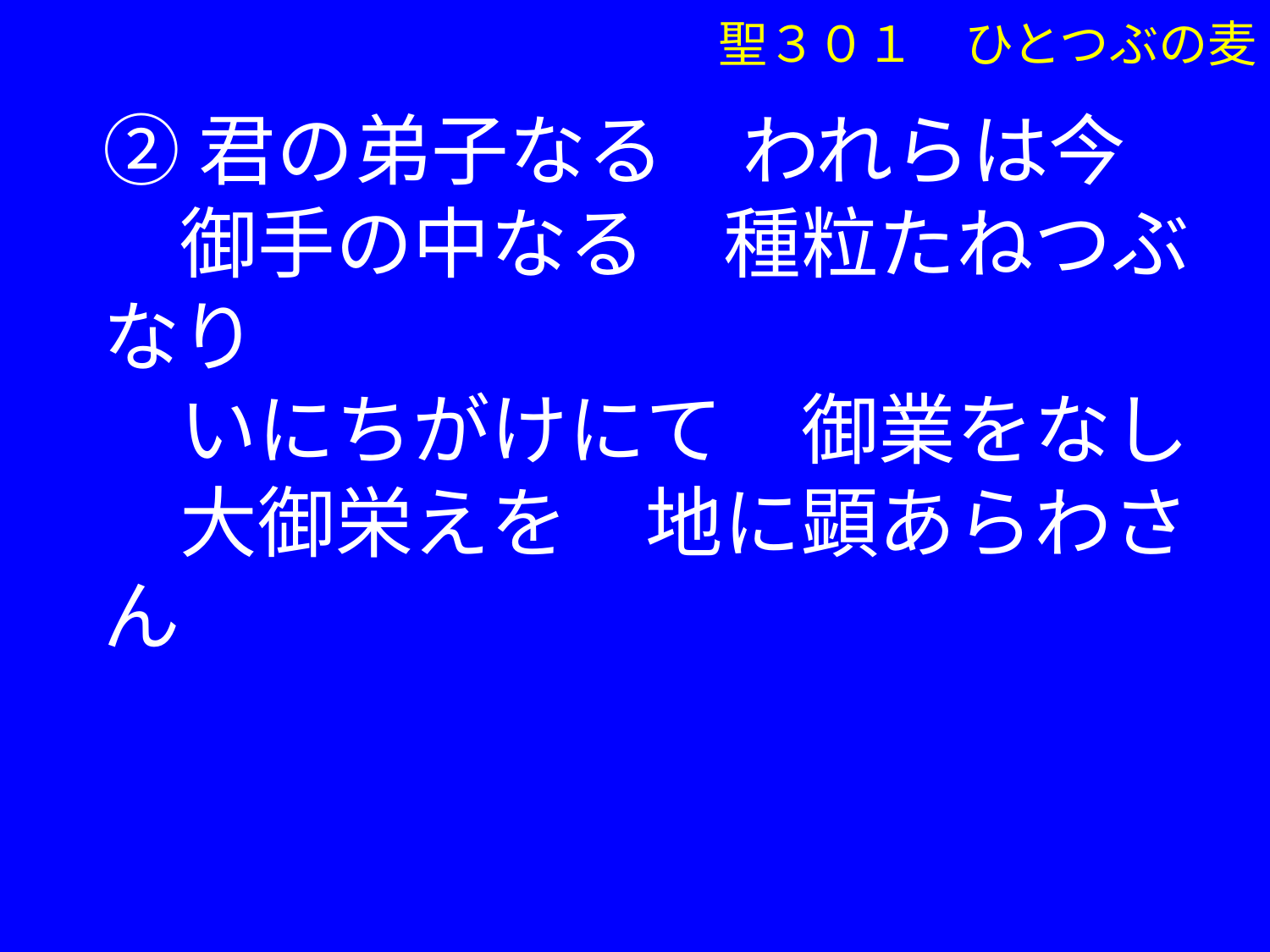

②君の弟子なる　われらは今
　御手の中なる　種粒たねつぶなり
　いにちがけにて　御業をなし
　大御栄えを　地に顕あらわさん
聖３０１　ひとつぶの麦